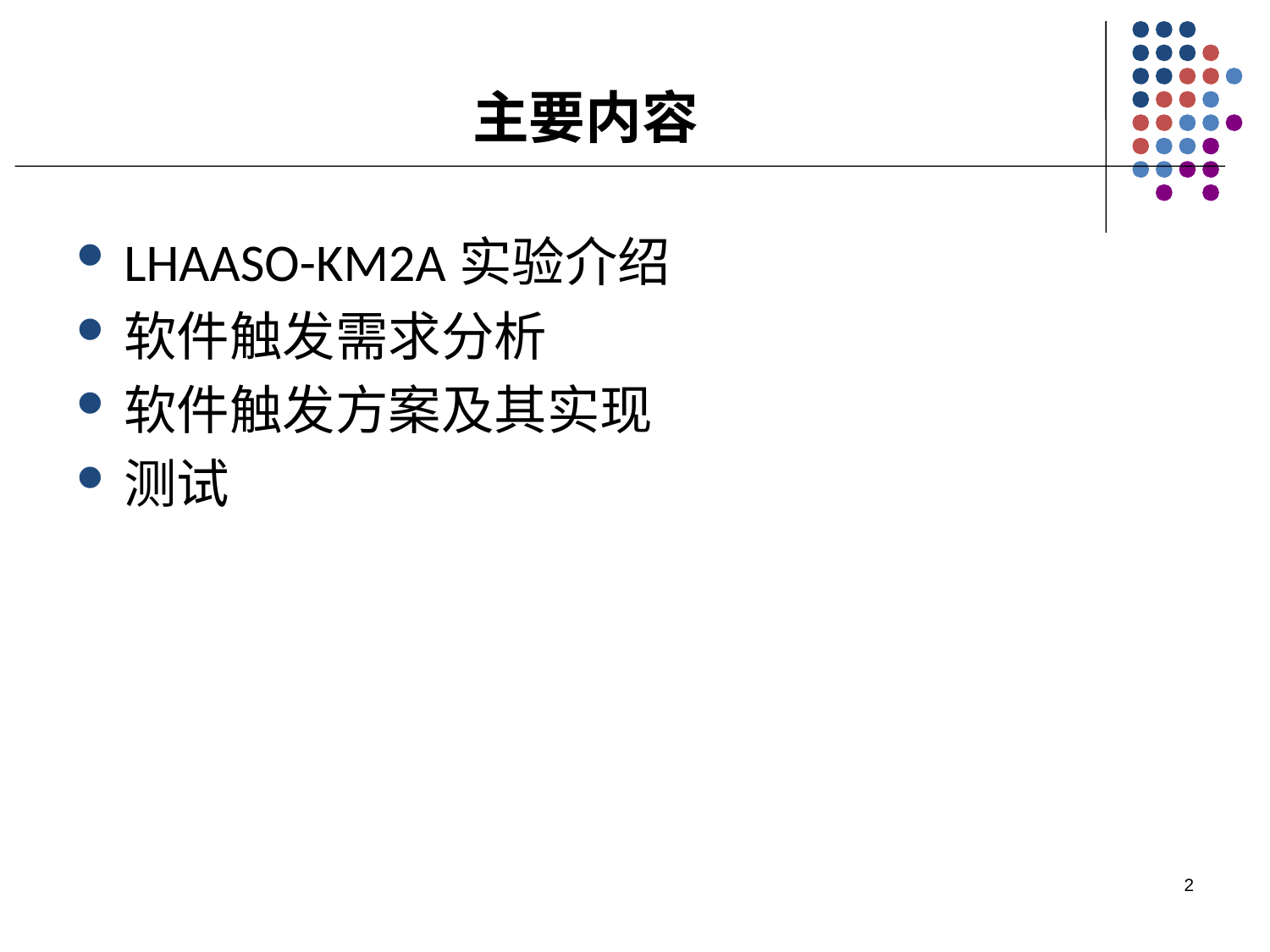

# 主要内容
LHAASO-KM2A实验介绍
软件触发需求分析
软件触发方案及其实现
测试
2